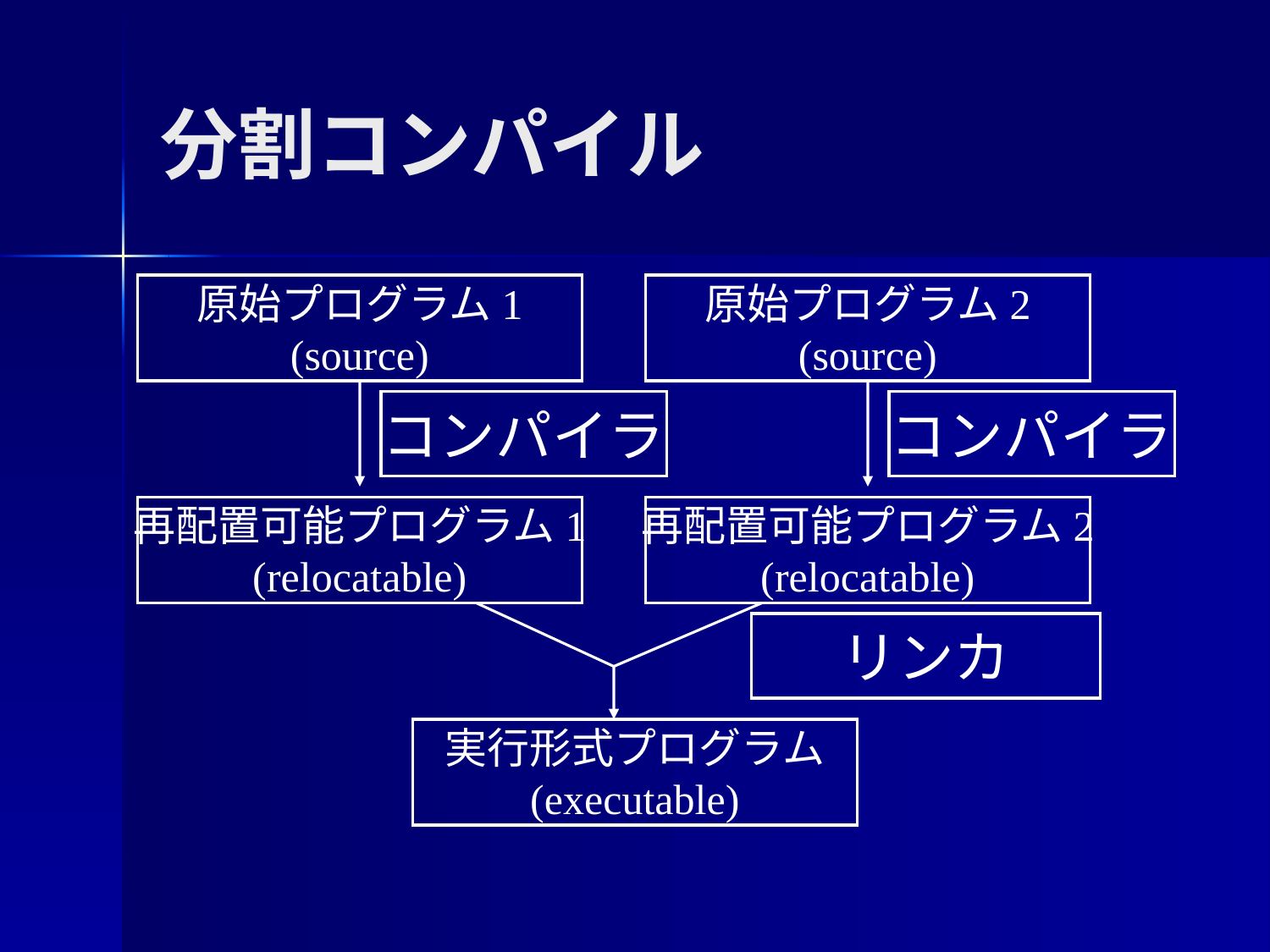

# 分割コンパイル
原始プログラム1
(source)
原始プログラム2
(source)

コンパイラ
再配置可能プログラム1
(relocatable)

コンパイラ
再配置可能プログラム2
(relocatable)

リンカ

実行形式プログラム
(executable)